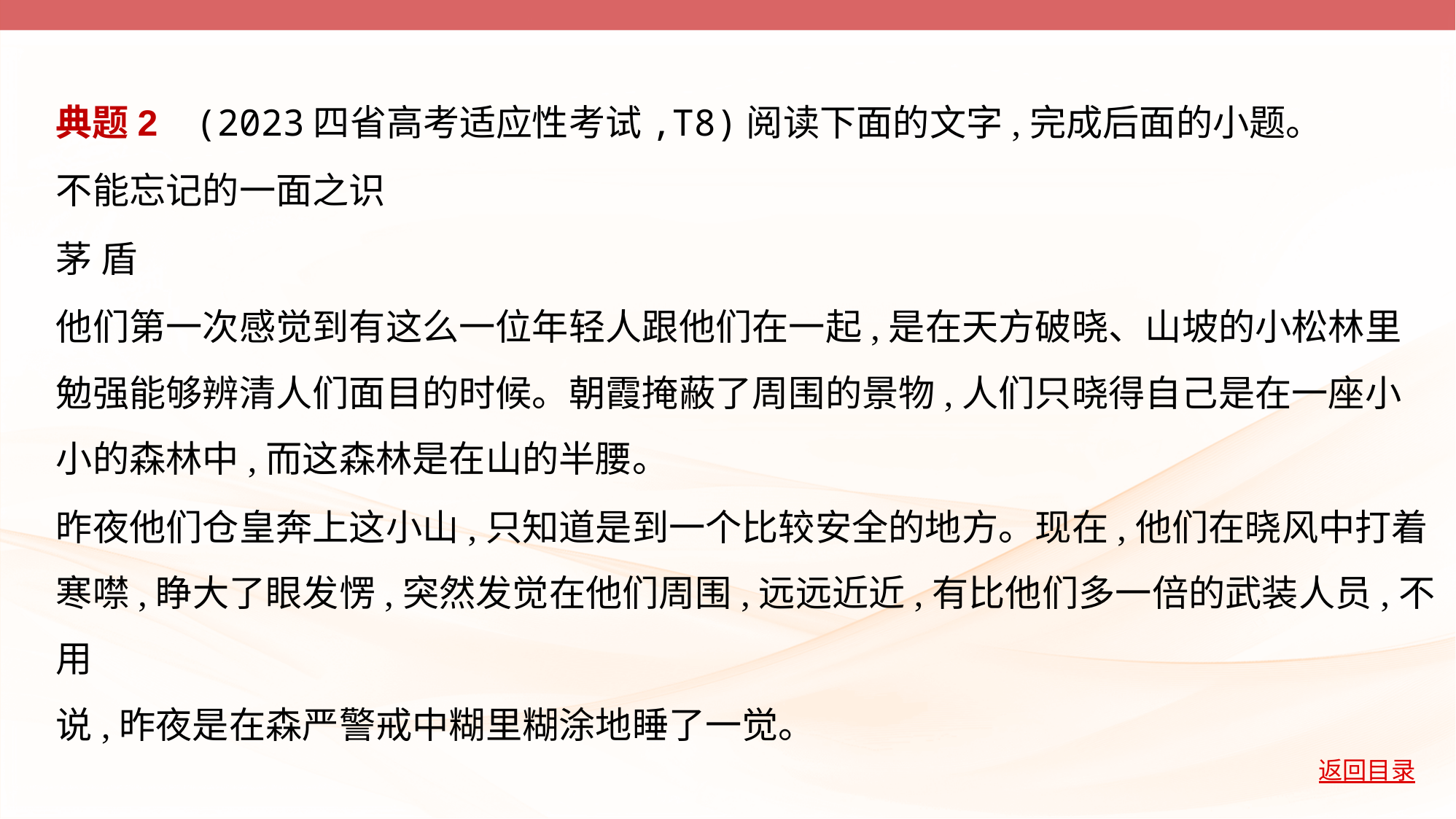

典题2    (2023四省高考适应性考试,T8)阅读下面的文字,完成后面的小题。
不能忘记的一面之识
茅 盾
他们第一次感觉到有这么一位年轻人跟他们在一起,是在天方破晓、山坡的小松林里
勉强能够辨清人们面目的时候。朝霞掩蔽了周围的景物,人们只晓得自己是在一座小
小的森林中,而这森林是在山的半腰。
昨夜他们仓皇奔上这小山,只知道是到一个比较安全的地方。现在,他们在晓风中打着
寒噤,睁大了眼发愣,突然发觉在他们周围,远远近近,有比他们多一倍的武装人员,不用
说,昨夜是在森严警戒中糊里糊涂地睡了一觉。